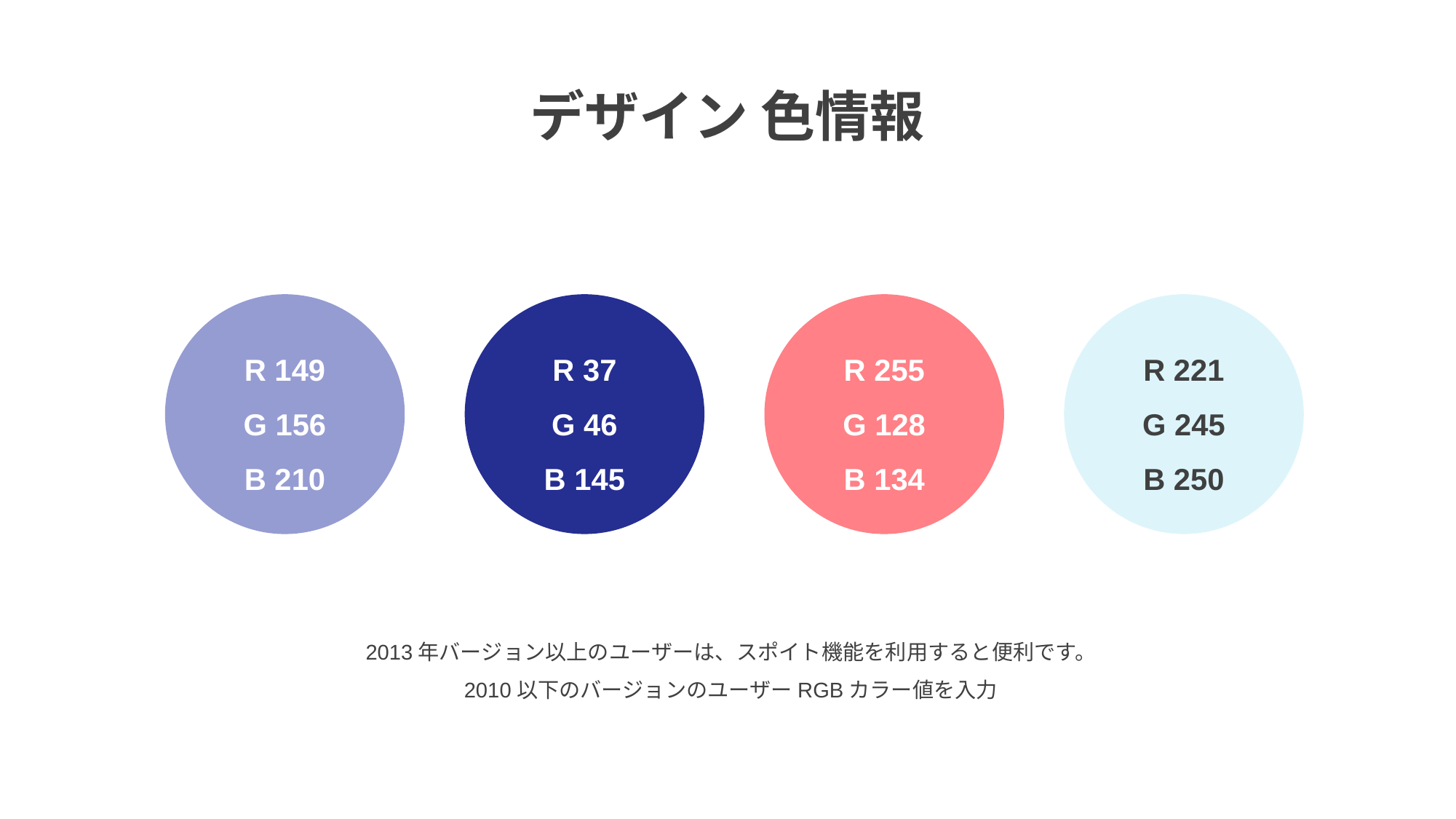

デザイン 色情報
R 149
G 156
B 210
R 37
G 46
B 145
R 255
G 128
B 134
R 221
G 245
B 250
2013年バージョン以上のユーザーは、スポイト機能を利用すると便利です。
2010以下のバージョンのユーザーRGBカラー値を入力